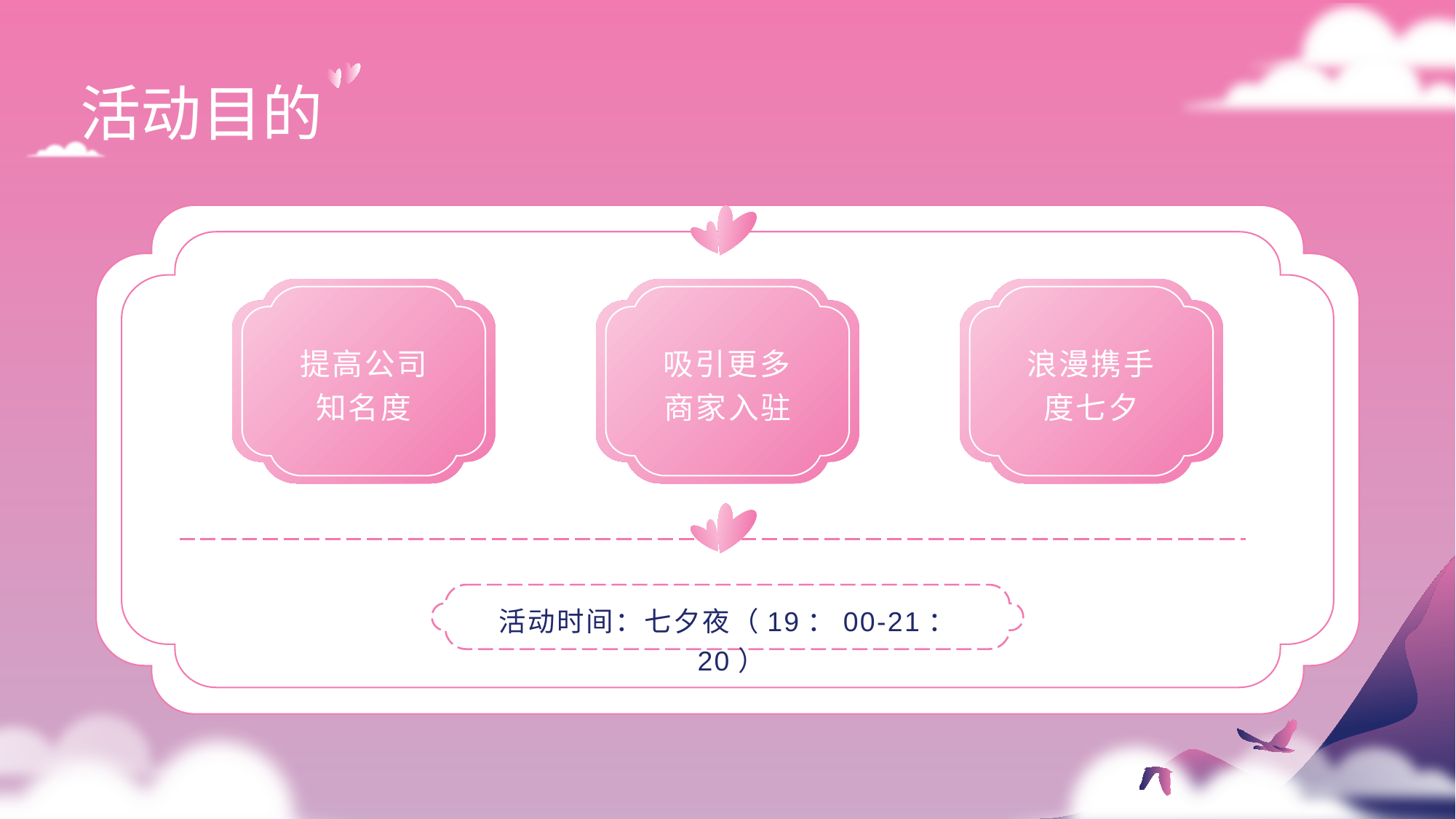

活动目的

提高公司
知名度

吸引更多商家入驻

浪漫携手度七夕

活动时间：七夕夜（19：00-21：20）